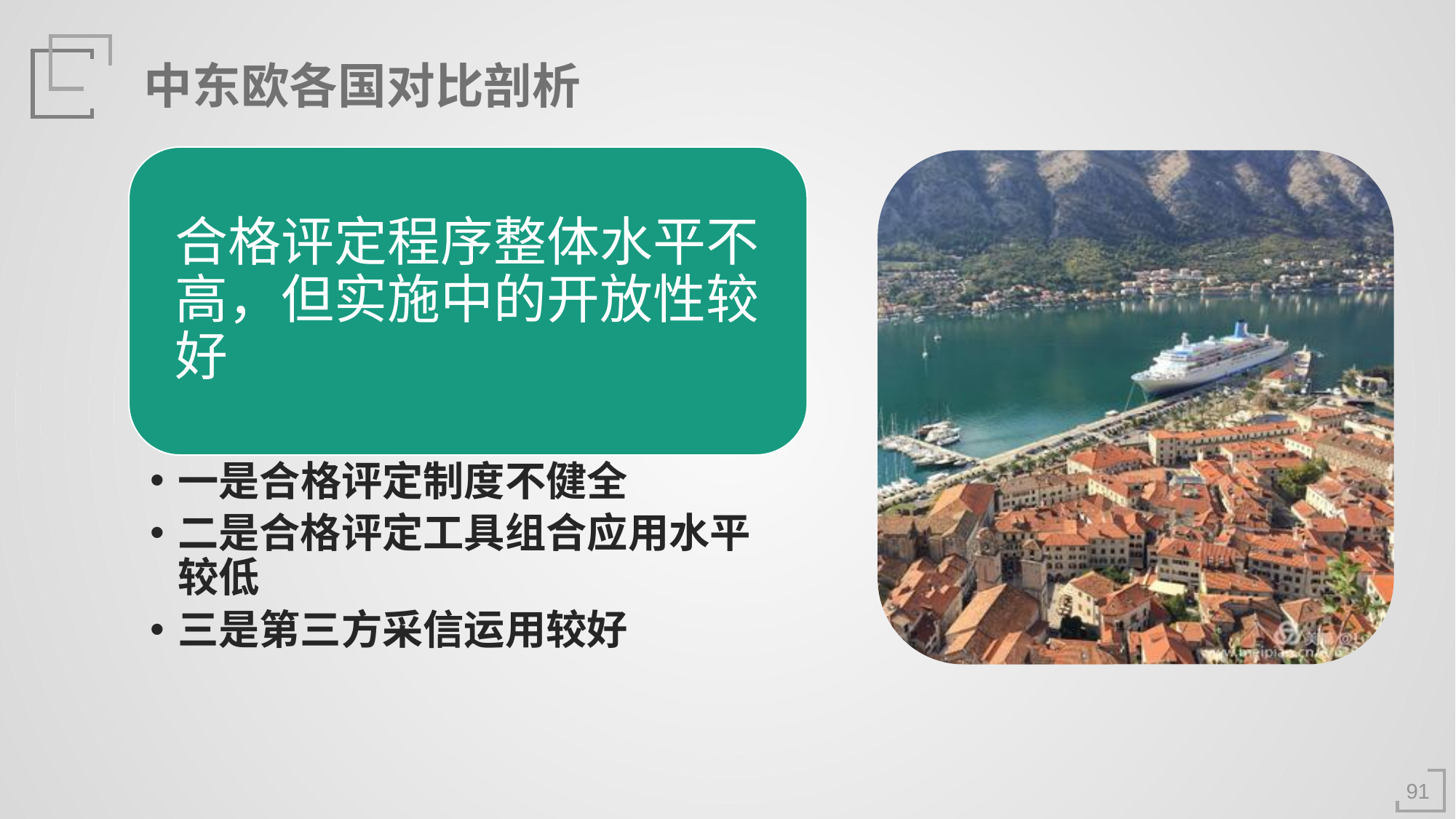

中东欧各国对比剖析
合格评定程序整体水平不高，但实施中的开放性较好
一是合格评定制度不健全
二是合格评定工具组合应用水平较低
三是第三方采信运用较好